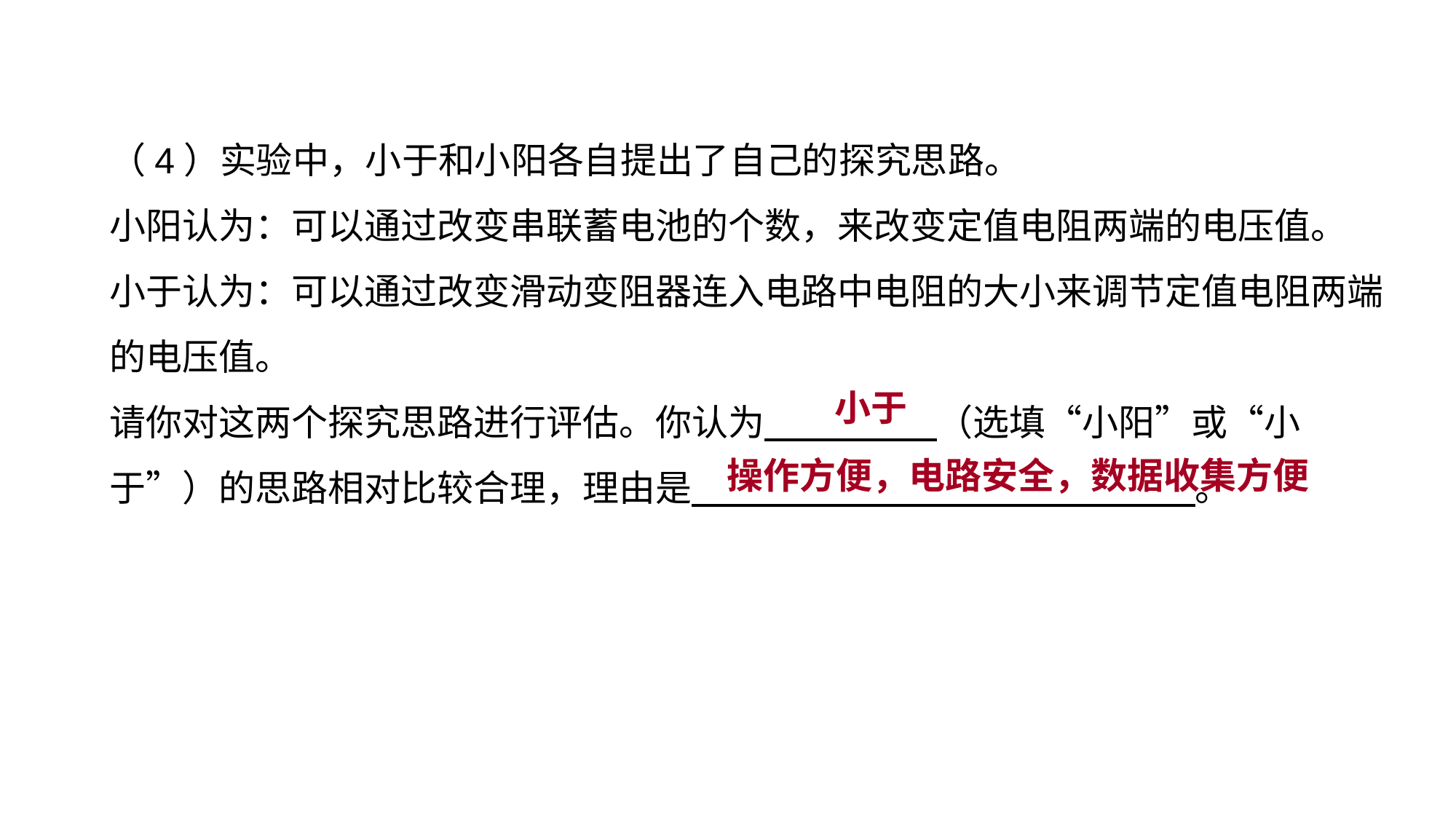

（4）实验中，小于和小阳各自提出了自己的探究思路。
小阳认为：可以通过改变串联蓄电池的个数，来改变定值电阻两端的电压值。
小于认为：可以通过改变滑动变阻器连入电路中电阻的大小来调节定值电阻两端的电压值。
请你对这两个探究思路进行评估。你认为                     （选填“小阳”或“小于”）的思路相对比较合理，理由是　                                                         。
实验突破 素养提升
小于
操作方便，电路安全，数据收集方便